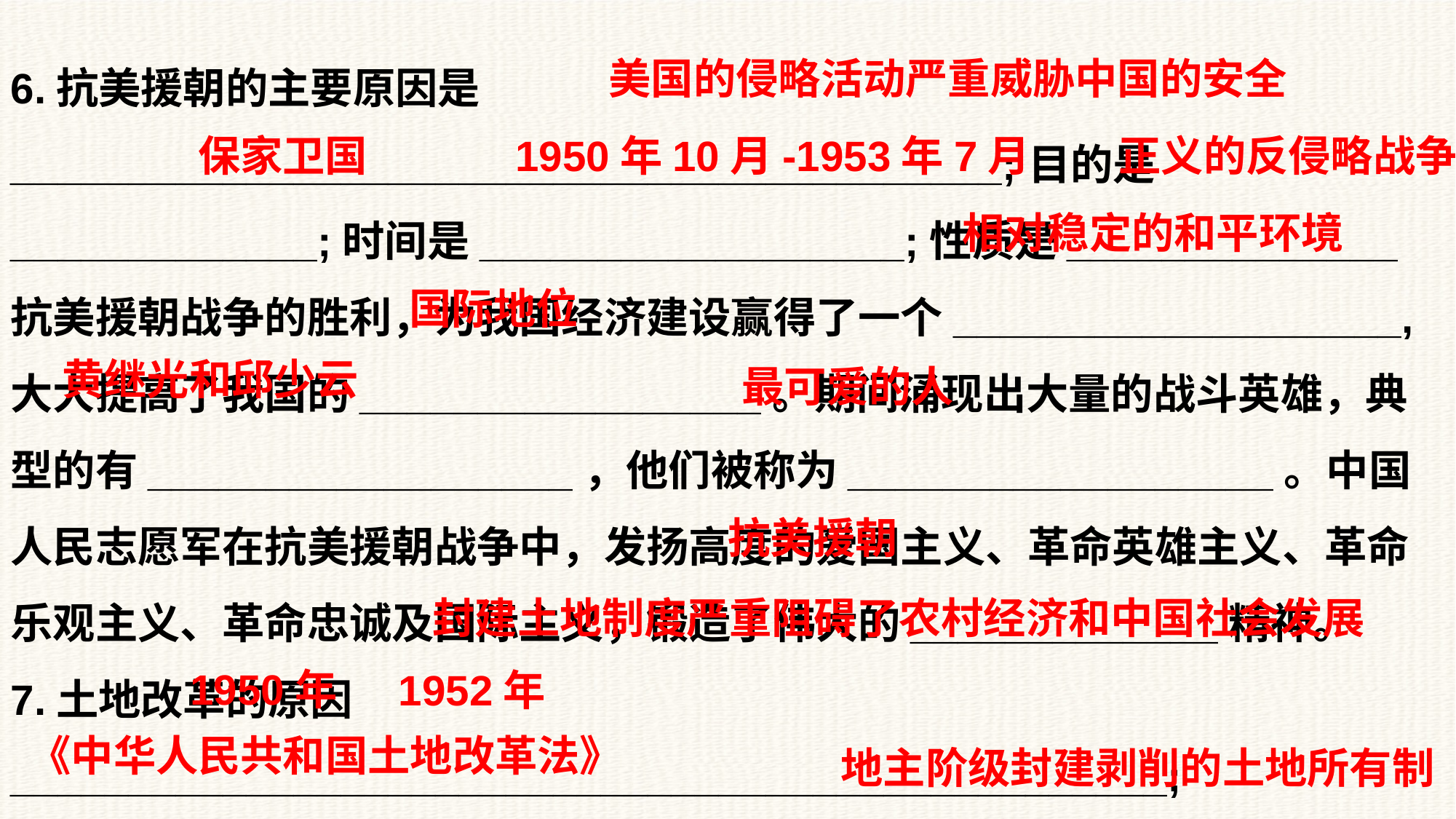

6.抗美援朝的主要原因是__________________________________________;目的是_____________;时间是__________________;性质是______________抗美援朝战争的胜利，为我国经济建设赢得了一个___________________,大大提高了我国的_________________。期间涌现出大量的战斗英雄，典型的有__________________，他们被称为__________________。中国人民志愿军在抗美援朝战争中，发扬高度的爱国主义、革命英雄主义、革命乐观主义、革命忠诚及国际主义，锻造了伟大的_____________精神。
7.土地改革的原因_________________________________________________;
 时间从________到________年底；依据是中央人民政府颁布的____________________________,它规定废除__________________________,
美国的侵略活动严重威胁中国的安全
保家卫国
1950年10月-1953年7月
正义的反侵略战争
相对稳定的和平环境
国际地位
黄继光和邱少云
最可爱的人
抗美援朝
封建土地制度严重阻碍了农村经济和中国社会发展
1950年
1952年
《中华人民共和国土地改革法》
地主阶级封建剥削的土地所有制